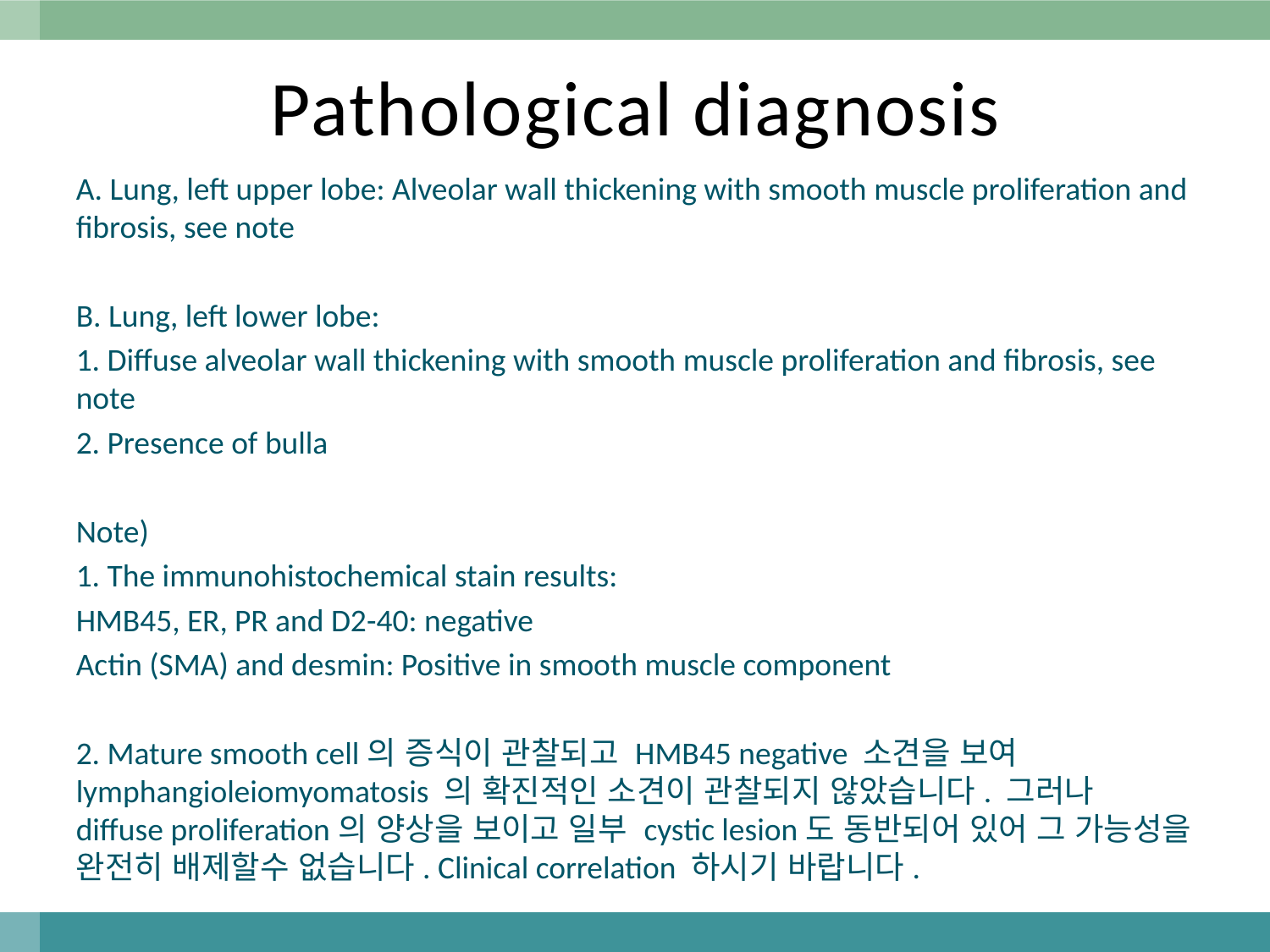

# Pathological diagnosis
A. Lung, left upper lobe: Alveolar wall thickening with smooth muscle proliferation and fibrosis, see note

B. Lung, left lower lobe:
1. Diffuse alveolar wall thickening with smooth muscle proliferation and fibrosis, see note
2. Presence of bulla

Note)
1. The immunohistochemical stain results:
HMB45, ER, PR and D2-40: negative
Actin (SMA) and desmin: Positive in smooth muscle component

2. Mature smooth cell의 증식이 관찰되고 HMB45 negative 소견을 보여 lymphangioleiomyomatosis 의 확진적인 소견이 관찰되지 않았습니다. 그러나 diffuse proliferation의 양상을 보이고 일부 cystic lesion도 동반되어 있어 그 가능성을 완전히 배제할수 없습니다. Clinical correlation 하시기 바랍니다.